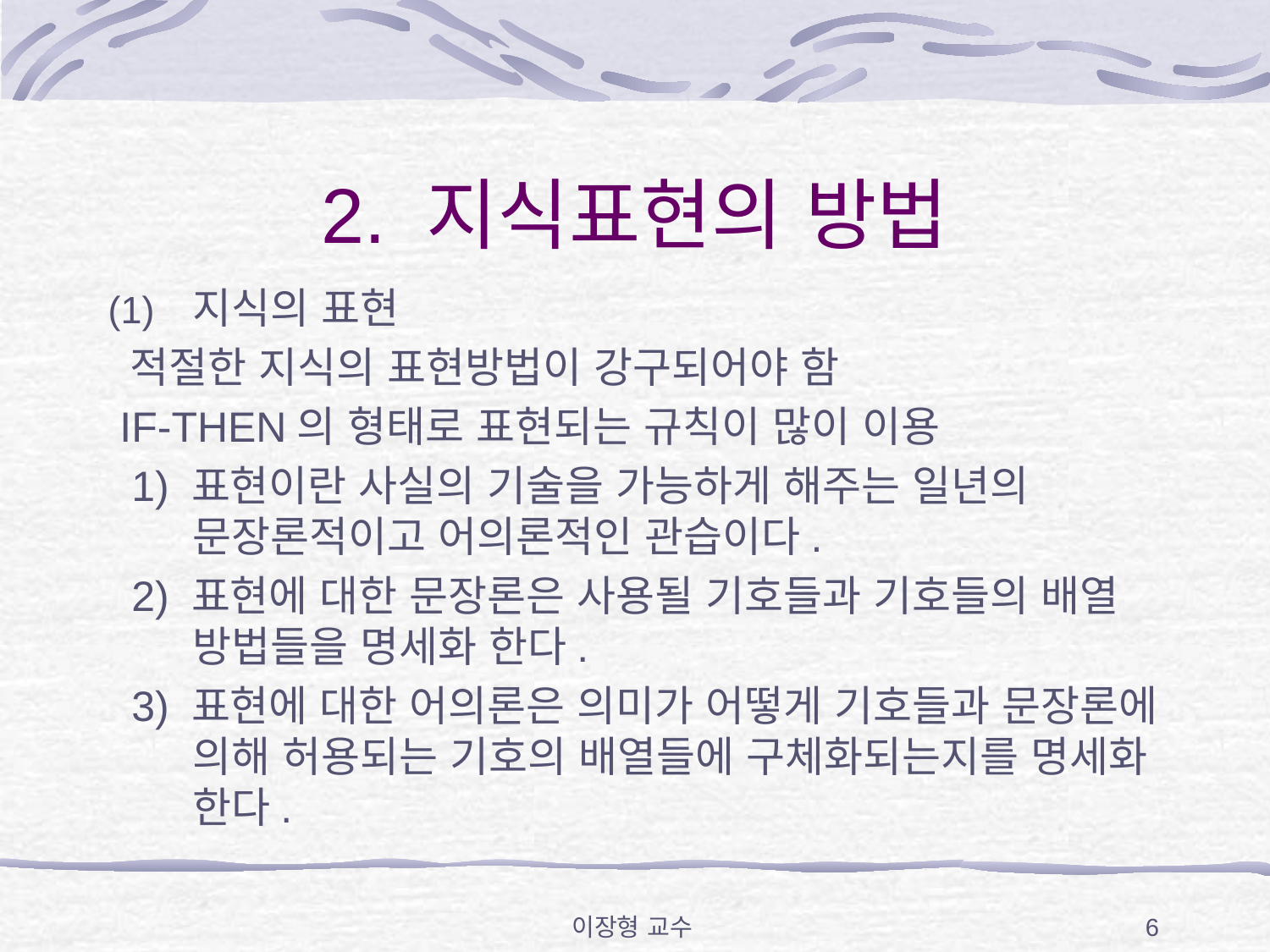

# 2. 지식표현의 방법
지식의 표현
 적절한 지식의 표현방법이 강구되어야 함
 IF-THEN의 형태로 표현되는 규칙이 많이 이용
  1) 표현이란 사실의 기술을 가능하게 해주는 일년의 문장론적이고 어의론적인 관습이다.
  2) 표현에 대한 문장론은 사용될 기호들과 기호들의 배열 방법들을 명세화 한다.
  3) 표현에 대한 어의론은 의미가 어떻게 기호들과 문장론에 의해 허용되는 기호의 배열들에 구체화되는지를 명세화 한다.
이장형 교수
6